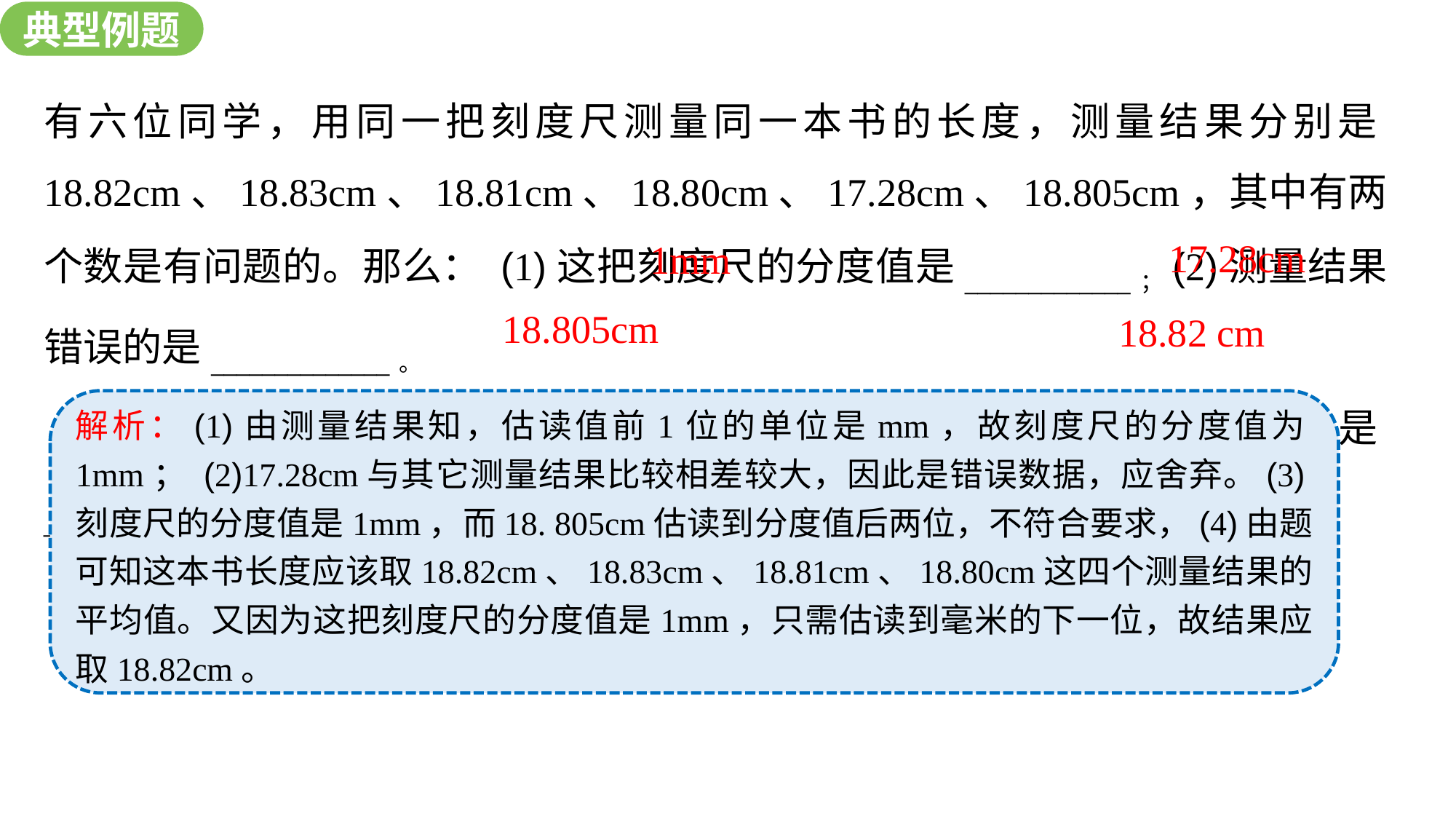

典型例题
有六位同学，用同一把刻度尺测量同一本书的长度，测量结果分别是18.82cm、18.83cm、18.81cm、18.80cm、17.28cm、18.805cm，其中有两个数是有问题的。那么： (1)这把刻度尺的分度值是_____________；(2)测量结果错误的是______________。
   (3)测量结果不合理的是_________________；(4)这本作业本的长度是_______________。
17.28cm
1mm
18.805cm
18.82 cm
解析：(1)由测量结果知，估读值前1位的单位是mm，故刻度尺的分度值为1mm； (2)17.28cm与其它测量结果比较相差较大，因此是错误数据，应舍弃。(3)刻度尺的分度值是1mm，而18. 805cm估读到分度值后两位，不符合要求，(4)由题可知这本书长度应该取18.82cm、18.83cm、18.81cm、18.80cm这四个测量结果的平均值。又因为这把刻度尺的分度值是1mm，只需估读到毫米的下一位，故结果应取18.82cm。